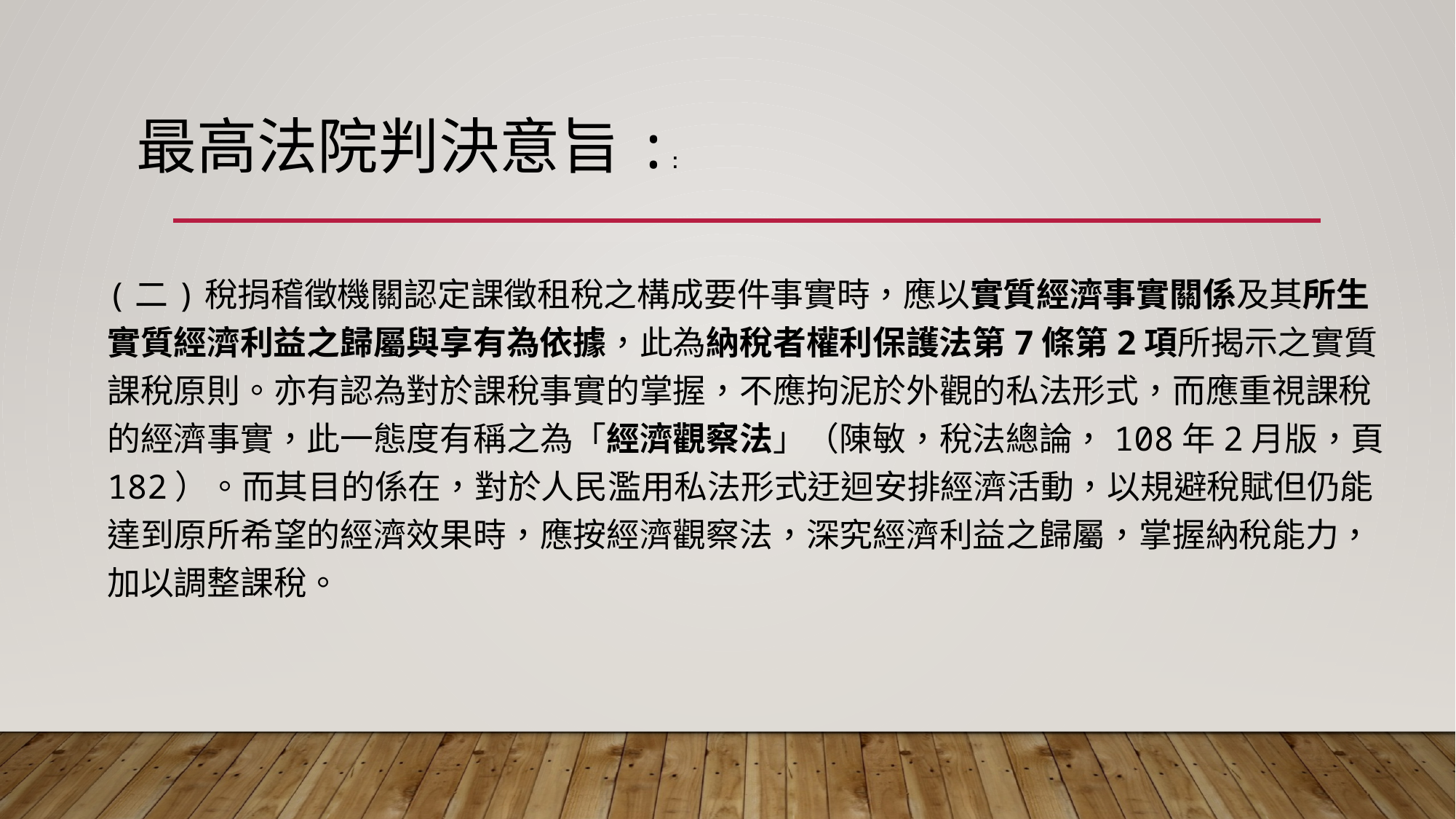

最高法院判決意旨::

(二)稅捐稽徵機關認定課徵租稅之構成要件事實時，應以實質經濟事實關係及其所生實質經濟利益之歸屬與享有為依據，此為納稅者權利保護法第7條第2項所揭示之實質課稅原則。亦有認為對於課稅事實的掌握，不應拘泥於外觀的私法形式，而應重視課稅的經濟事實，此一態度有稱之為「經濟觀察法」（陳敏，稅法總論，108年2月版，頁182）。而其目的係在，對於人民濫用私法形式迂迴安排經濟活動，以規避稅賦但仍能達到原所希望的經濟效果時，應按經濟觀察法，深究經濟利益之歸屬，掌握納稅能力，加以調整課稅。